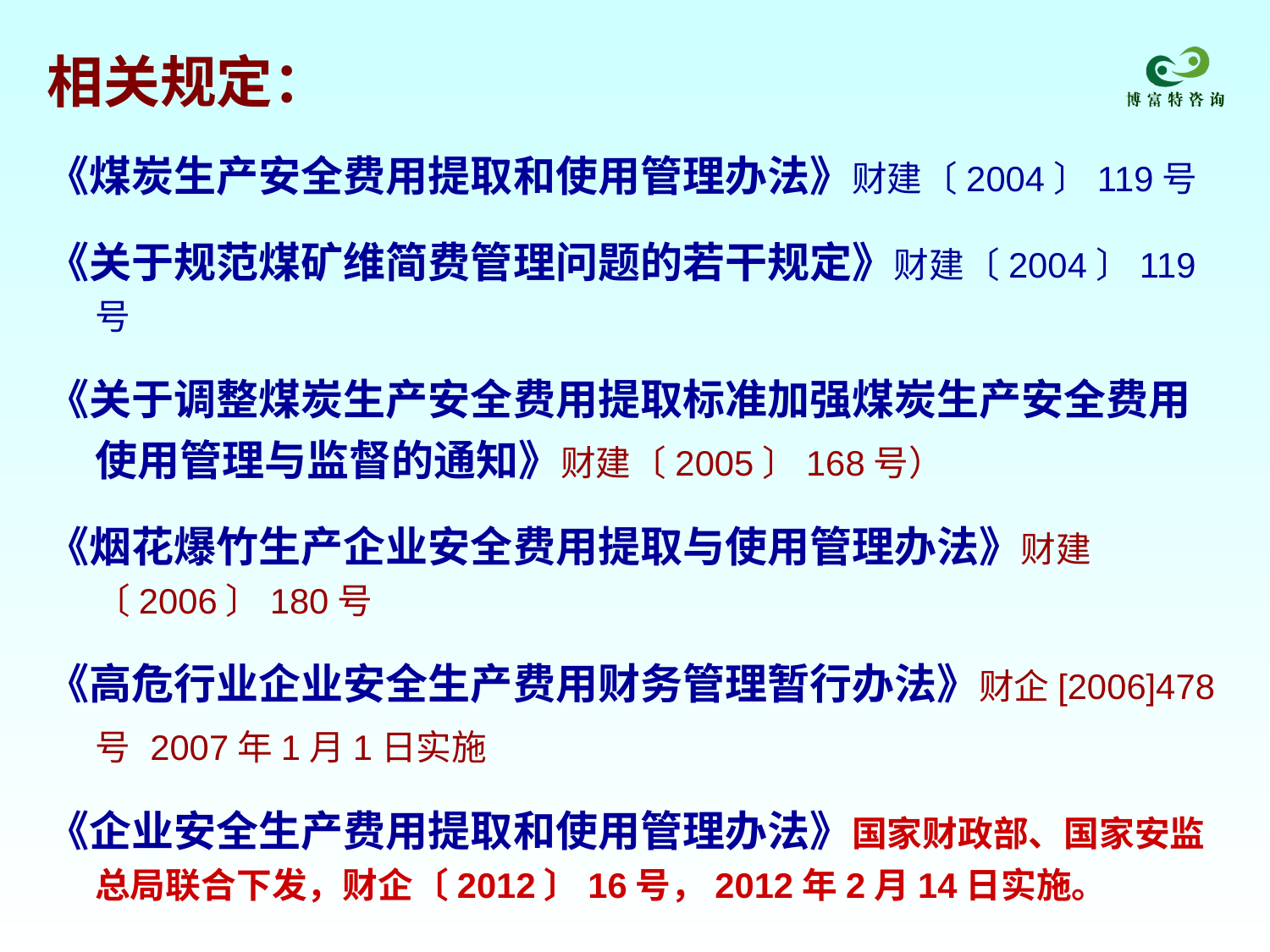

相关规定：
《煤炭生产安全费用提取和使用管理办法》财建〔2004〕119号
《关于规范煤矿维简费管理问题的若干规定》财建〔2004〕119号
《关于调整煤炭生产安全费用提取标准加强煤炭生产安全费用使用管理与监督的通知》财建〔2005〕168号）
《烟花爆竹生产企业安全费用提取与使用管理办法》财建〔2006〕180号
《高危行业企业安全生产费用财务管理暂行办法》财企[2006]478号 2007年1月1日实施
《企业安全生产费用提取和使用管理办法》国家财政部、国家安监总局联合下发，财企〔2012〕16号，2012年2月14日实施。